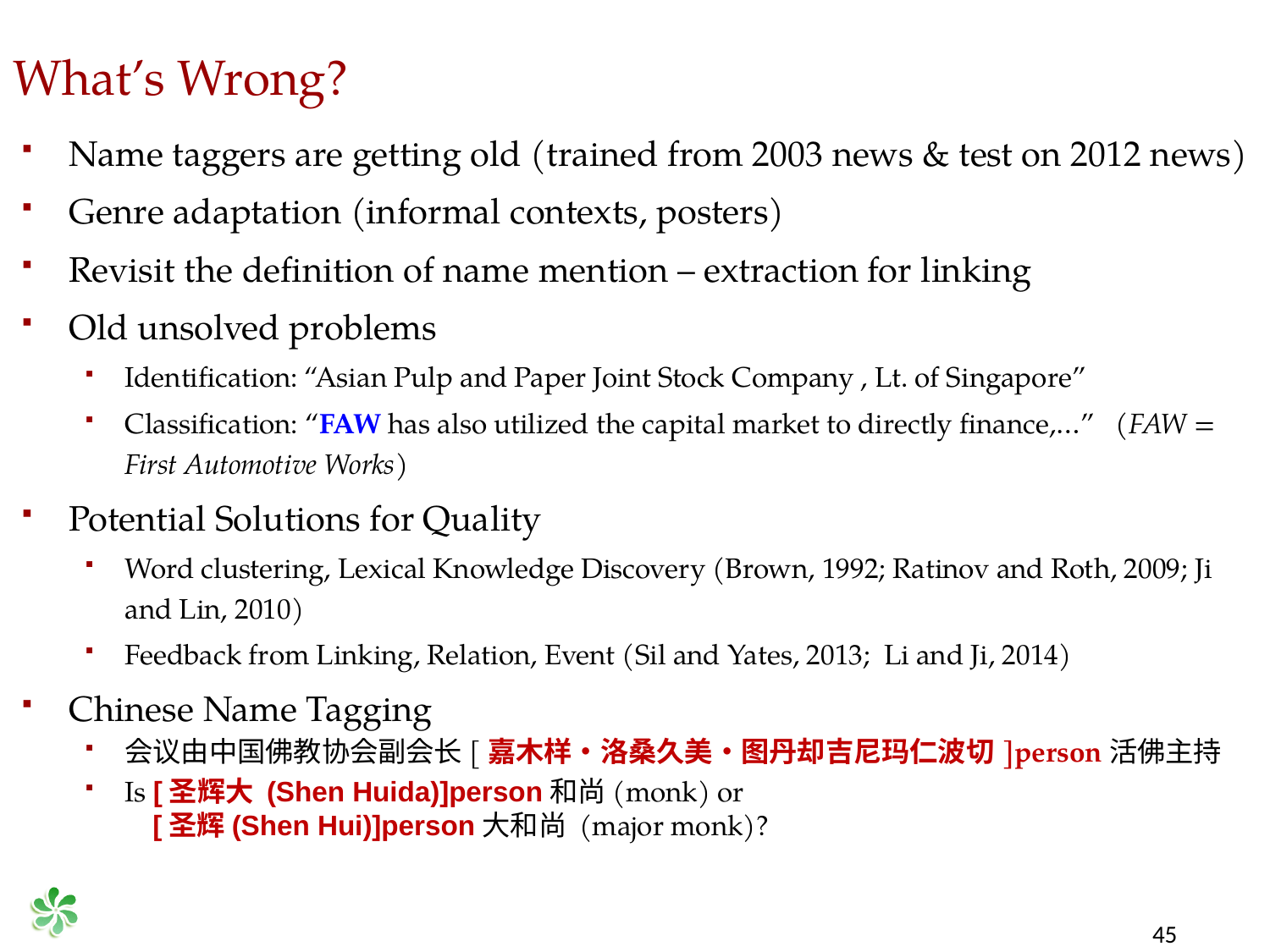

# What’s Wrong?
Name taggers are getting old (trained from 2003 news & test on 2012 news)
Genre adaptation (informal contexts, posters)
Revisit the definition of name mention – extraction for linking
Old unsolved problems
Identification: “Asian Pulp and Paper Joint Stock Company , Lt. of Singapore”
Classification: “FAW has also utilized the capital market to directly finance,…”   (FAW = First Automotive Works)
Potential Solutions for Quality
Word clustering, Lexical Knowledge Discovery (Brown, 1992; Ratinov and Roth, 2009; Ji and Lin, 2010)
Feedback from Linking, Relation, Event (Sil and Yates, 2013;  Li and Ji, 2014)
Chinese Name Tagging
会议由中国佛教协会副会长[嘉木样・洛桑久美・图丹却吉尼玛仁波切]person活佛主持
Is [圣辉大 (Shen Huida)]person和尚(monk) or
    [圣辉(Shen Hui)]person大和尚 (major monk)?

45